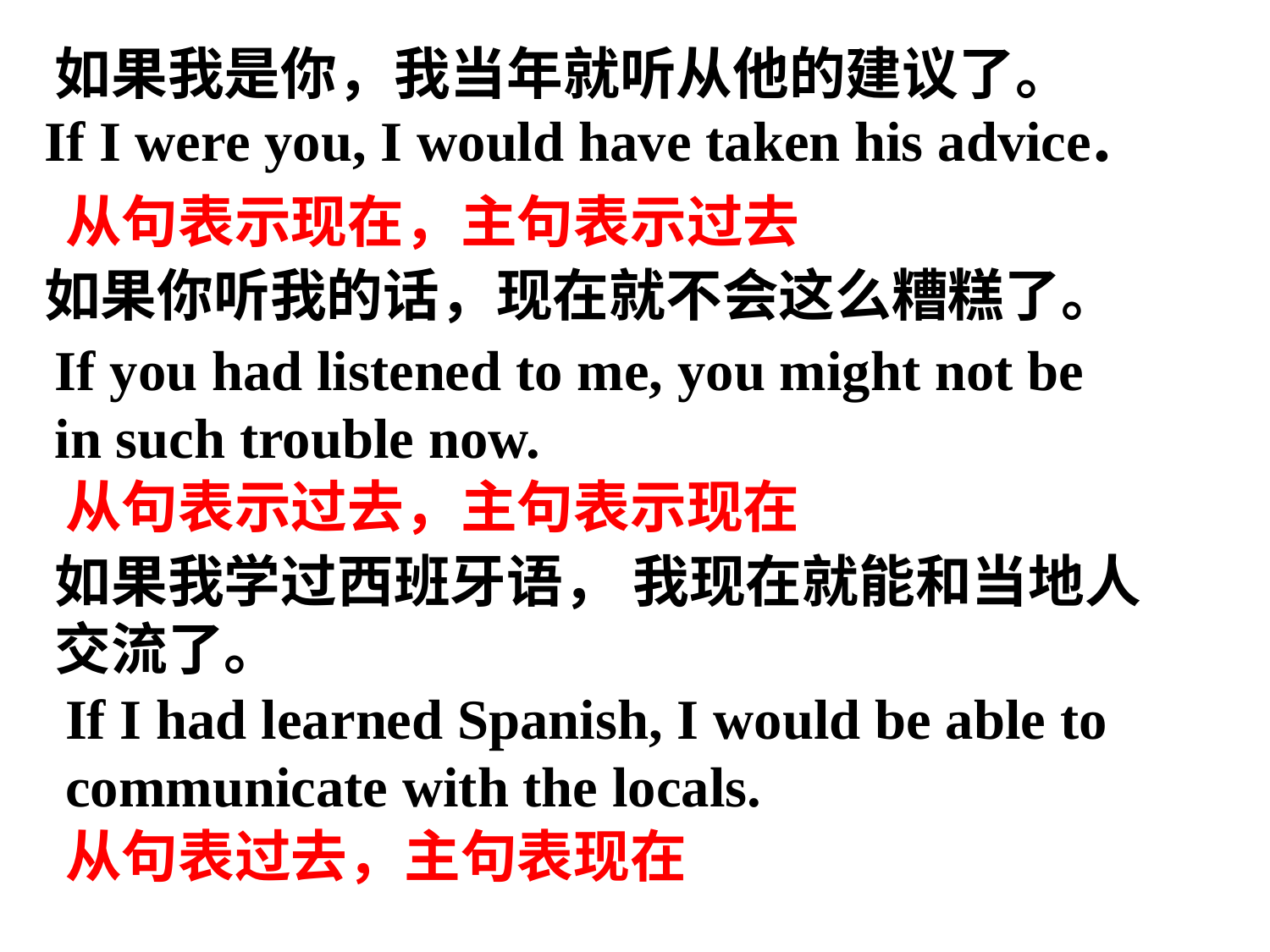

如果我是你，我当年就听从他的建议了。
If I were you, I would have taken his advice.
从句表示现在，主句表示过去
如果你听我的话，现在就不会这么糟糕了。
If you had listened to me, you might not be in such trouble now.
从句表示过去，主句表示现在
如果我学过西班牙语， 我现在就能和当地人交流了。
If I had learned Spanish, I would be able to communicate with the locals.
从句表过去，主句表现在